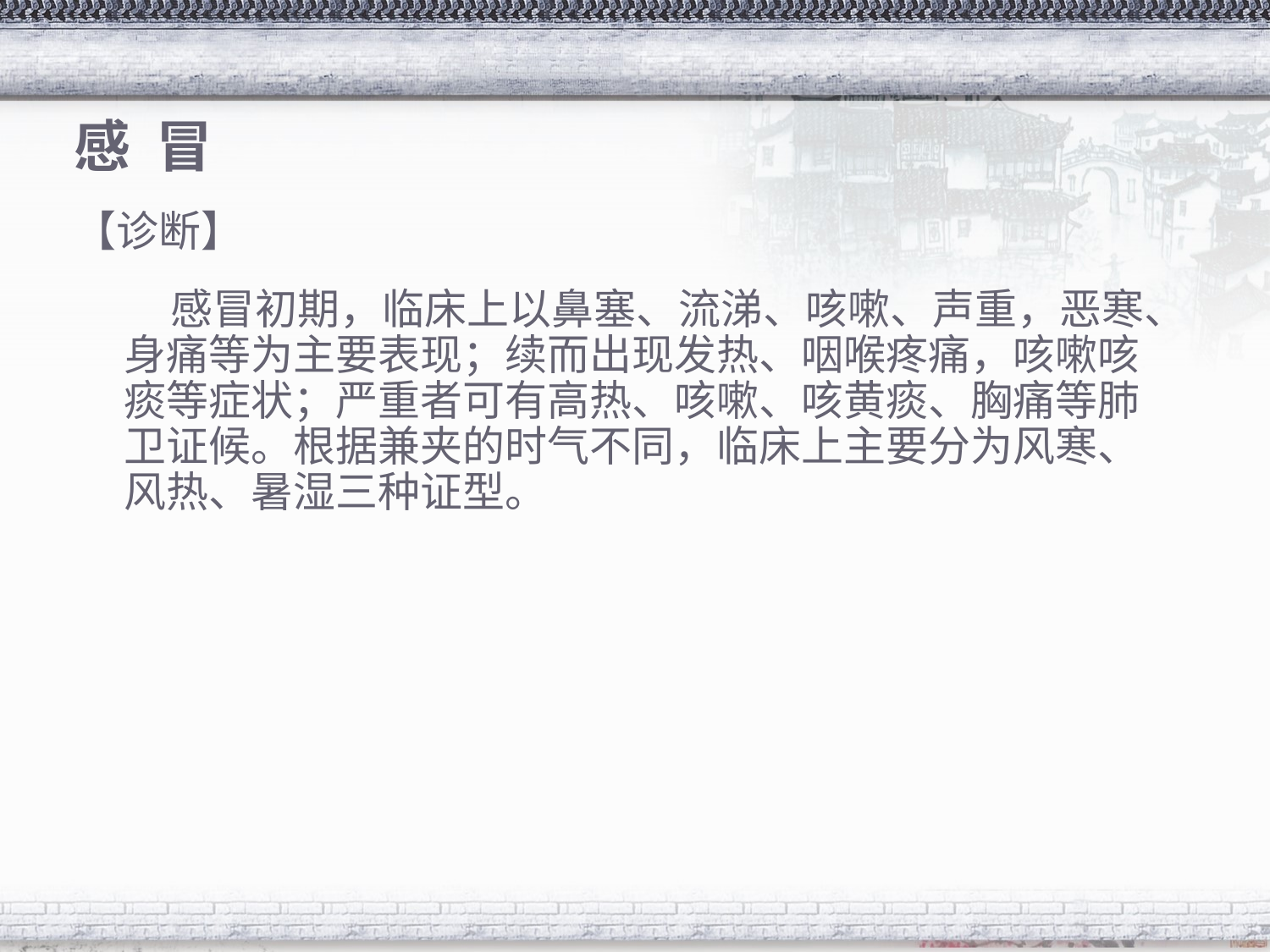

# 感  冒
【诊断】
         感冒初期，临床上以鼻塞、流涕、咳嗽、声重，恶寒、身痛等为主要表现；续而出现发热、咽喉疼痛，咳嗽咳痰等症状；严重者可有高热、咳嗽、咳黄痰、胸痛等肺卫证候。根据兼夹的时气不同，临床上主要分为风寒、风热、暑湿三种证型。